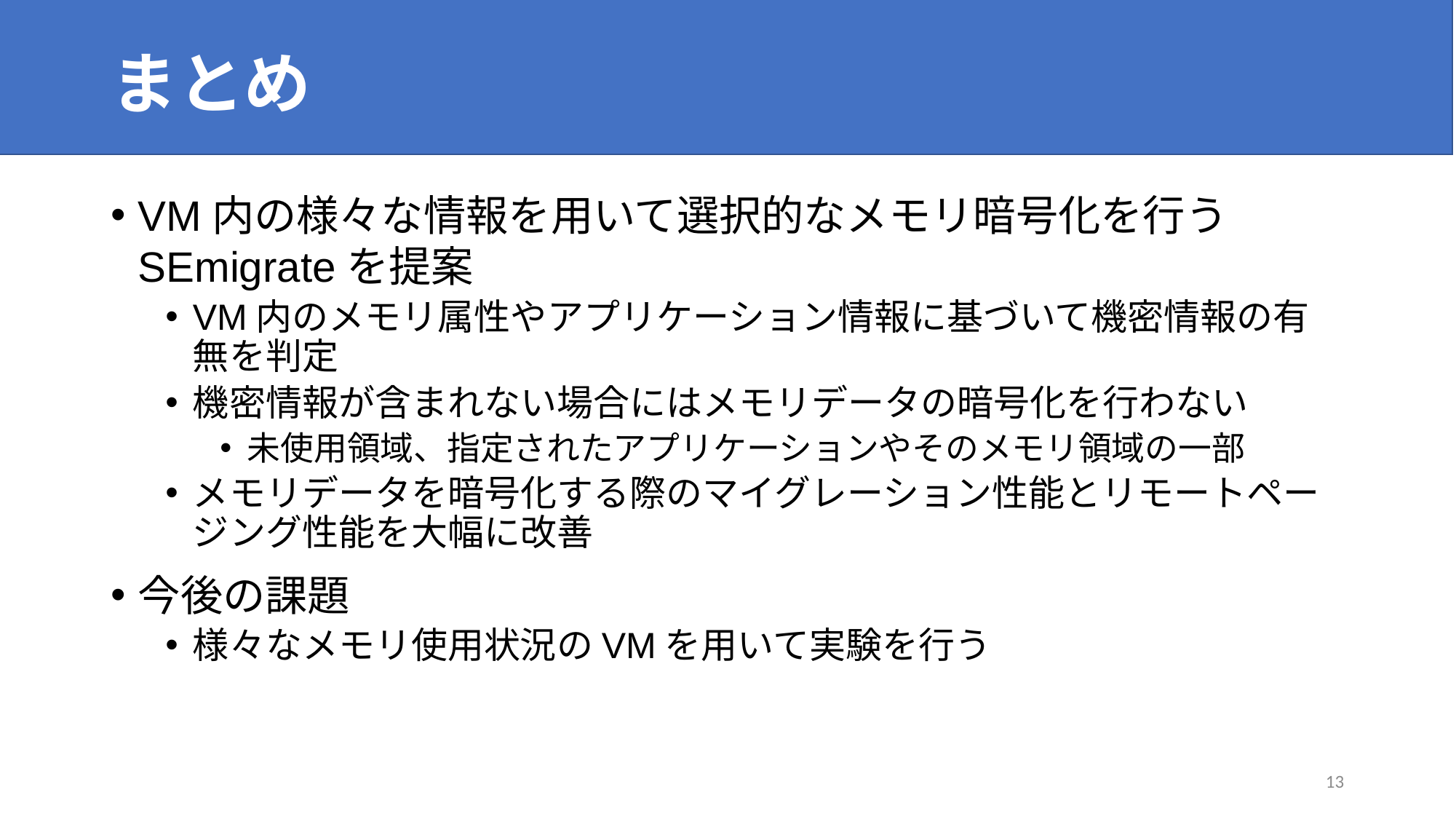

# まとめ
VM内の様々な情報を用いて選択的なメモリ暗号化を行うSEmigrateを提案
VM内のメモリ属性やアプリケーション情報に基づいて機密情報の有無を判定
機密情報が含まれない場合にはメモリデータの暗号化を行わない
未使用領域、指定されたアプリケーションやそのメモリ領域の一部
メモリデータを暗号化する際のマイグレーション性能とリモートページング性能を大幅に改善
今後の課題
様々なメモリ使用状況のVMを用いて実験を行う
13